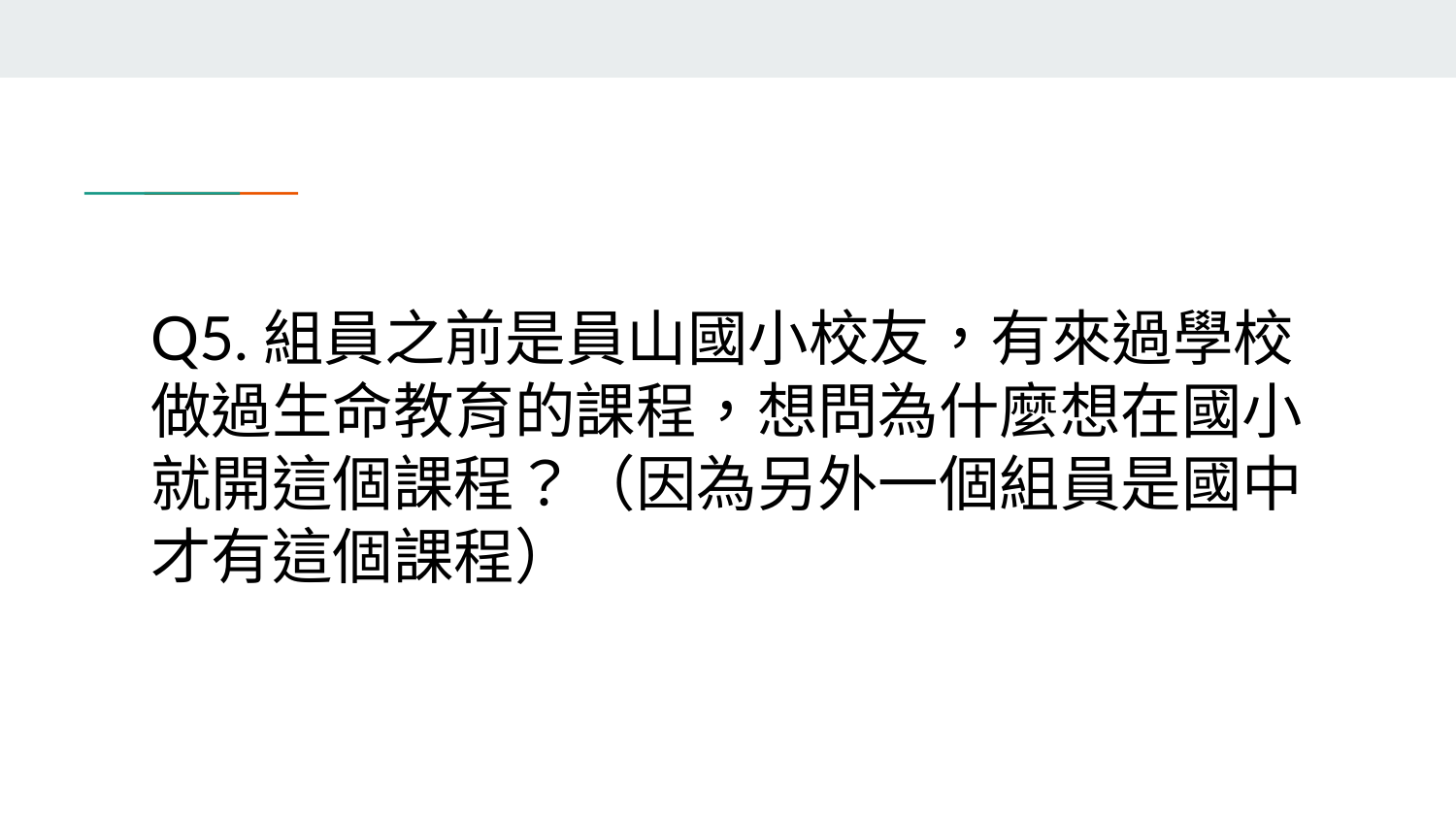

# Q5.組員之前是員山國小校友，有來過學校做過生命教育的課程，想問為什麼想在國小就開這個課程？（因為另外一個組員是國中才有這個課程）